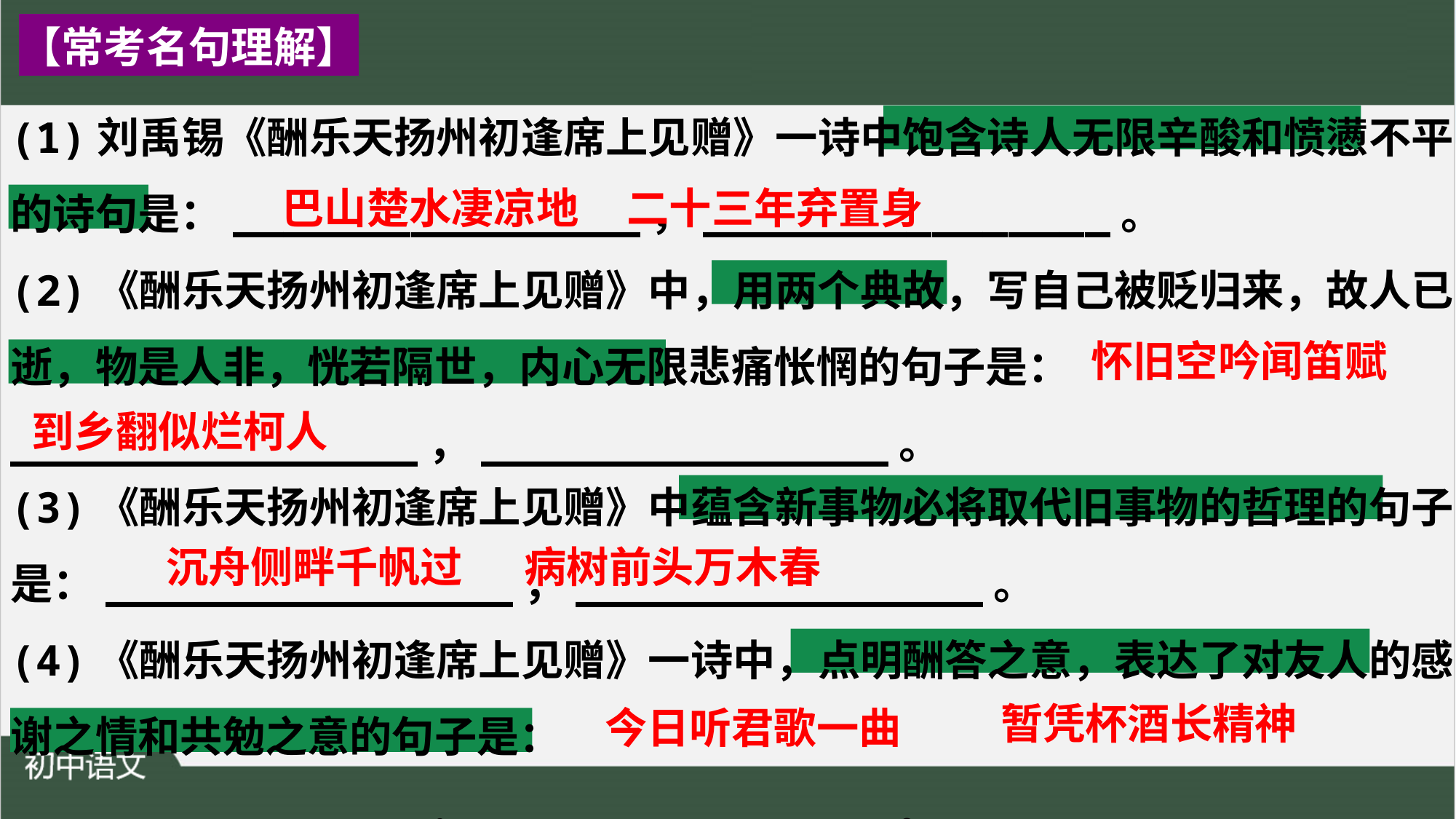

【常考名句理解】
(1)刘禹锡《酬乐天扬州初逢席上见赠》一诗中饱含诗人无限辛酸和愤懑不平的诗句是：________________，________________。
(2)《酬乐天扬州初逢席上见赠》中，用两个典故，写自己被贬归来，故人已逝，物是人非，恍若隔世，内心无限悲痛怅惘的句子是：________________，________________。

巴山楚水凄凉地     二十三年弃置身

怀旧空吟闻笛赋

到乡翻似烂柯人
(3)《酬乐天扬州初逢席上见赠》中蕴含新事物必将取代旧事物的哲理的句子是：________________，________________。
(4)《酬乐天扬州初逢席上见赠》一诗中，点明酬答之意，表达了对友人的感谢之情和共勉之意的句子是：________________，________________。

沉舟侧畔千帆过  　病树前头万木春

暂凭杯酒长精神
今日听君歌一曲